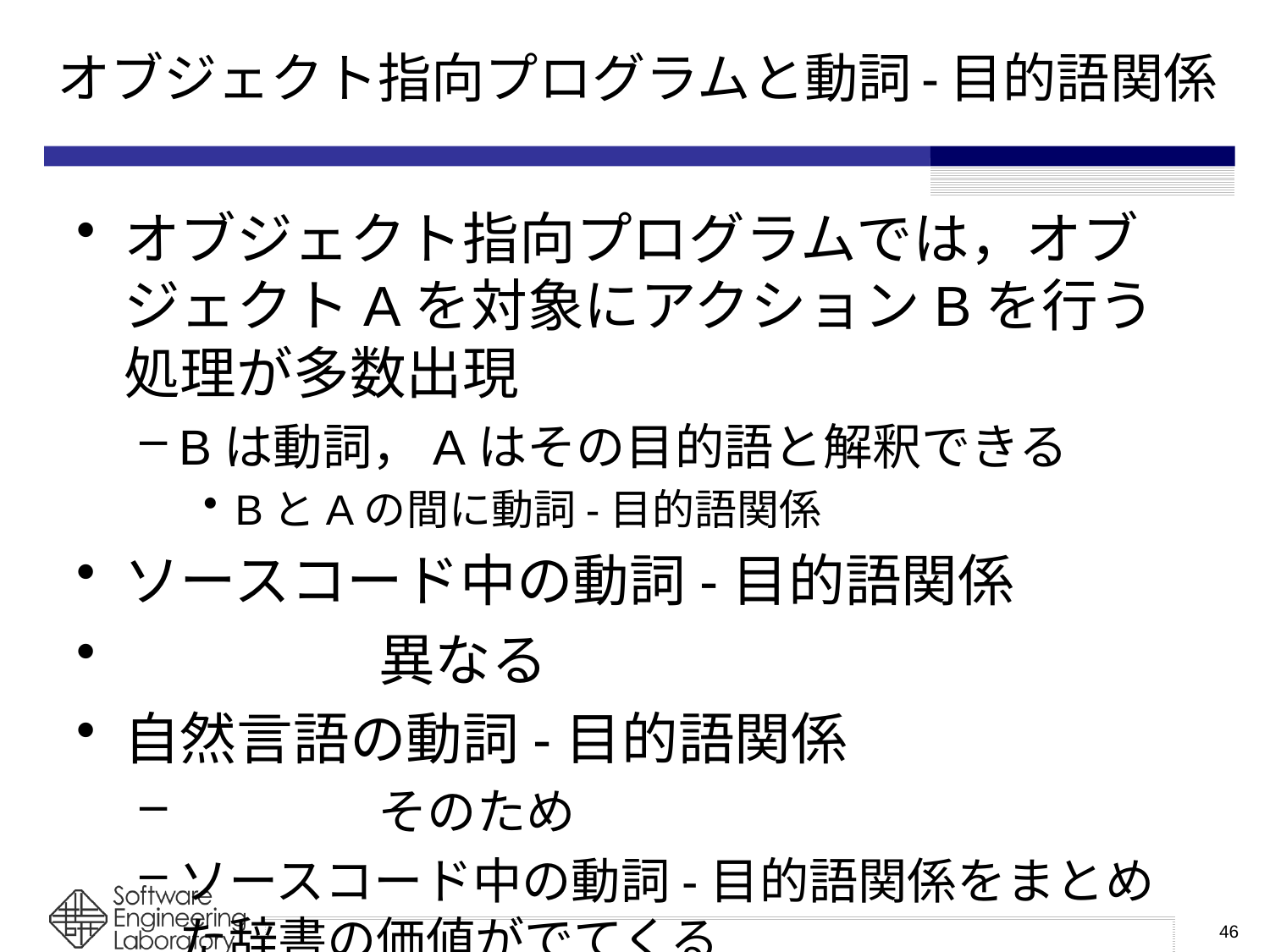

# オブジェクト指向プログラムと動詞-目的語関係
オブジェクト指向プログラムでは，オブジェクトAを対象にアクションBを行う処理が多数出現
Bは動詞，Aはその目的語と解釈できる
BとAの間に動詞-目的語関係
ソースコード中の動詞-目的語関係
                   異なる
自然言語の動詞-目的語関係
                 そのため
ソースコード中の動詞-目的語関係をまとめた辞書の価値がでてくる

46